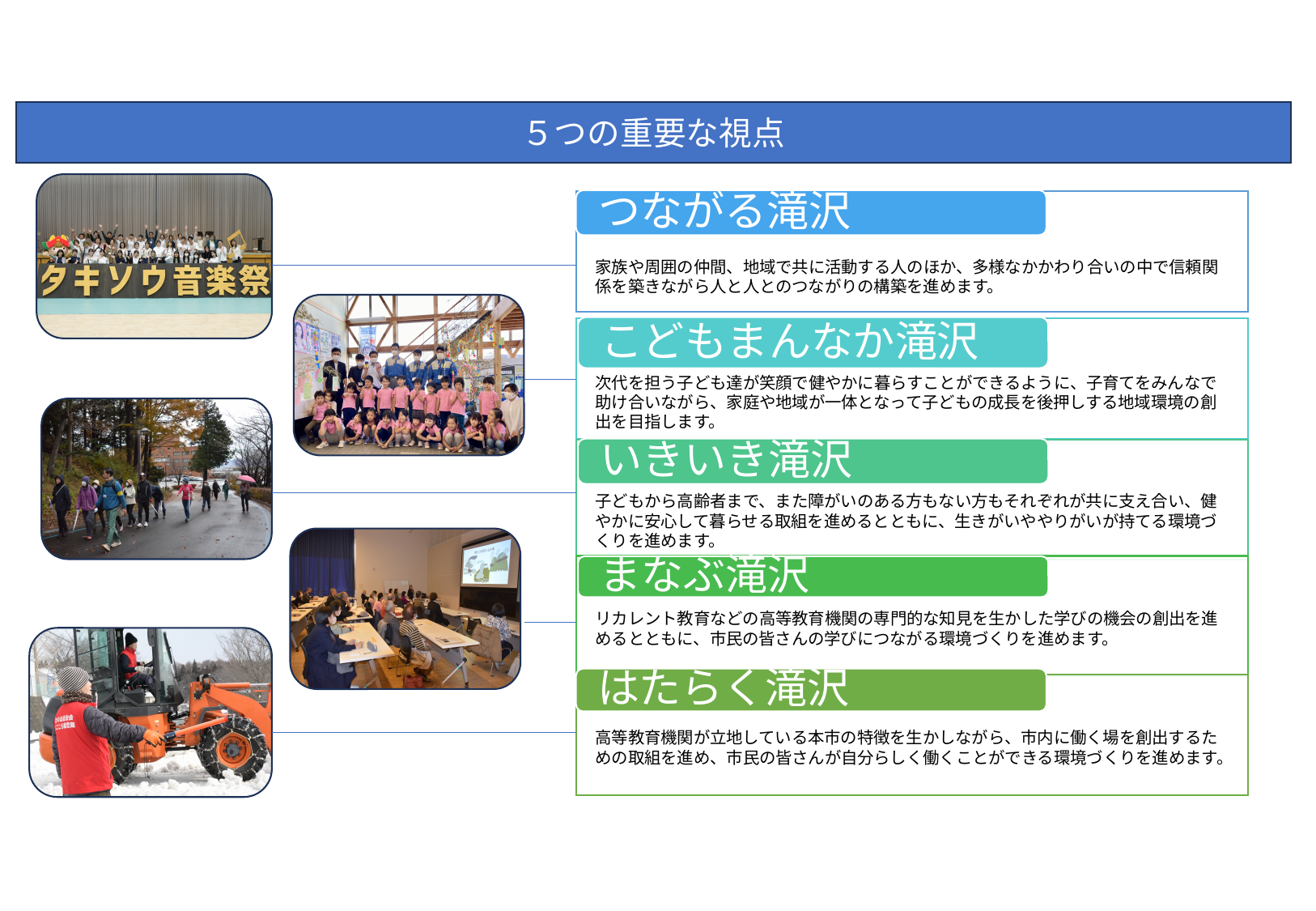

５つの重要な視点

つながる滝沢
こどもまんなか滝沢
いきいき滝沢
まなぶ滝沢
はたらく滝沢
家族や周囲の仲間、地域で共に活動する人のほか、多様なかかわり合いの中で信頼関係を築きながら人と人とのつながりの構築を進めます。

次代を担う子ども達が笑顔で健やかに暮らすことができるように、子育てをみんなで助け合いながら、家庭や地域が一体となって子どもの成長を後押しする地域環境の創出を目指します。

子どもから高齢者まで、また障がいのある方もない方もそれぞれが共に支え合い、健やかに安心して暮らせる取組を進めるとともに、生きがいややりがいが持てる環境づくりを進めます。

リカレント教育などの高等教育機関の専門的な知見を生かした学びの機会の創出を進めるとともに、市民の皆さんの学びにつながる環境づくりを進めます。

高等教育機関が立地している本市の特徴を生かしながら、市内に働く場を創出するための取組を進め、市民の皆さんが自分らしく働くことができる環境づくりを進めます。